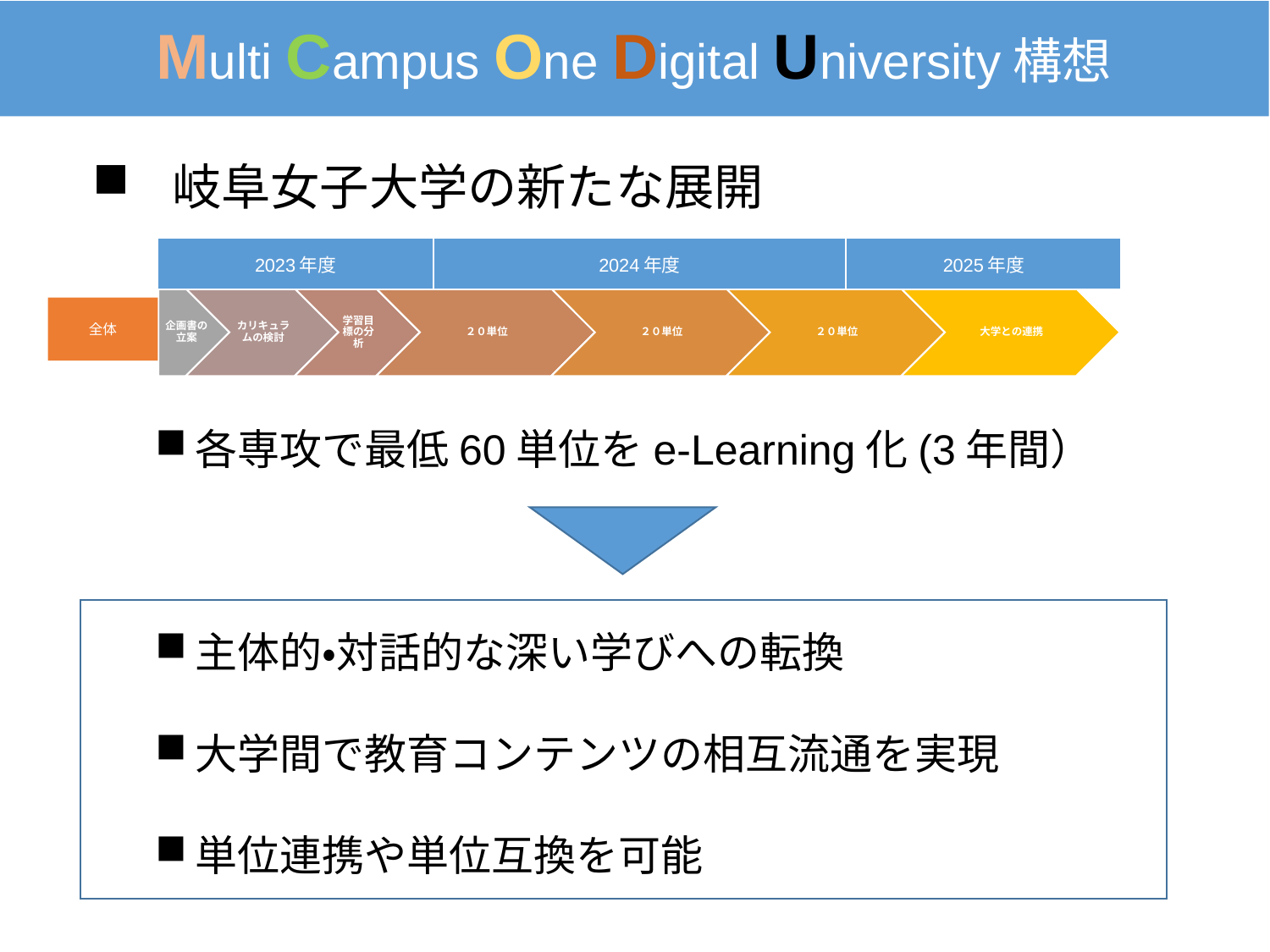

Multi Campus One Digital University構想
岐阜女子大学の新たな展開
| 2023年度 | 2024年度 | 2025年度 |
| --- | --- | --- |
企画書の立案
カリキュラムの検討
学習目標の分析
２０単位
２０単位
２０単位
大学との連携

全体

各専攻で最低60単位をe-Learning化(3年間）

主体的・対話的な深い学びへの転換

大学間で教育コンテンツの相互流通を実現

単位連携や単位互換を可能